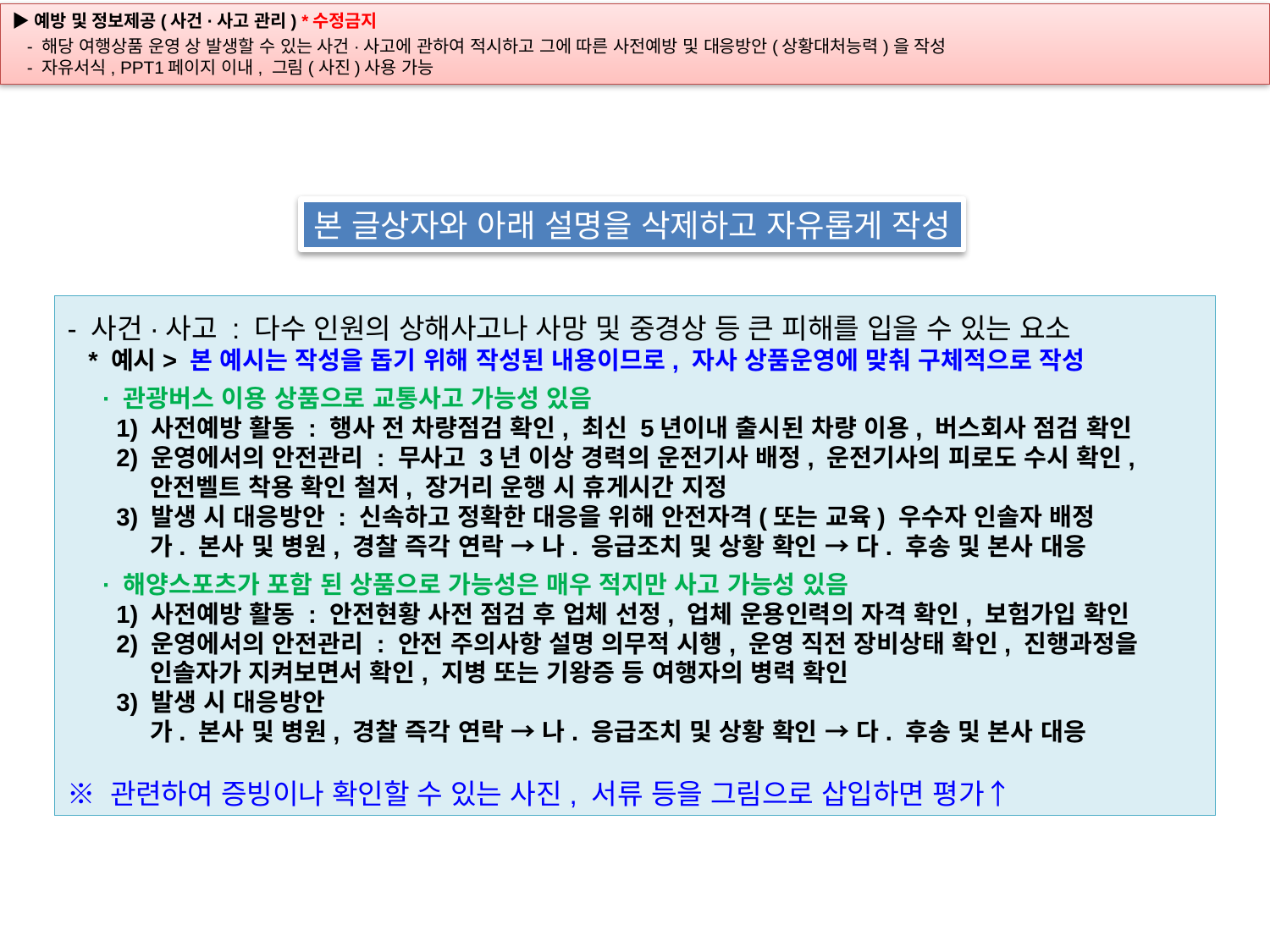

본 글상자와 아래 설명을 삭제하고 자유롭게 작성

- 사건·사고 : 다수 인원의 상해사고나 사망 및 중경상 등 큰 피해를 입을 수 있는 요소
   * 예시> 본 예시는 작성을 돕기 위해 작성된 내용이므로, 자사 상품운영에 맞춰 구체적으로 작성

     · 관광버스 이용 상품으로 교통사고 가능성 있음
       1) 사전예방 활동 : 행사 전 차량점검 확인, 최신 5년이내 출시된 차량 이용, 버스회사 점검 확인
       2) 운영에서의 안전관리 : 무사고 3년 이상 경력의 운전기사 배정, 운전기사의 피로도 수시 확인,
           안전벨트 착용 확인 철저, 장거리 운행 시 휴게시간 지정
       3) 발생 시 대응방안 : 신속하고 정확한 대응을 위해 안전자격(또는 교육) 우수자 인솔자 배정
           가. 본사 및 병원, 경찰 즉각 연락 → 나. 응급조치 및 상황 확인 → 다. 후송 및 본사 대응

     · 해양스포츠가 포함 된 상품으로 가능성은 매우 적지만 사고 가능성 있음
       1) 사전예방 활동 : 안전현황 사전 점검 후 업체 선정, 업체 운용인력의 자격 확인, 보험가입 확인
       2) 운영에서의 안전관리 : 안전 주의사항 설명 의무적 시행, 운영 직전 장비상태 확인, 진행과정을
           인솔자가 지켜보면서 확인, 지병 또는 기왕증 등 여행자의 병력 확인
       3) 발생 시 대응방안
           가. 본사 및 병원, 경찰 즉각 연락 → 나. 응급조치 및 상황 확인 → 다. 후송 및 본사 대응

※ 관련하여 증빙이나 확인할 수 있는 사진, 서류 등을 그림으로 삽입하면 평가↑